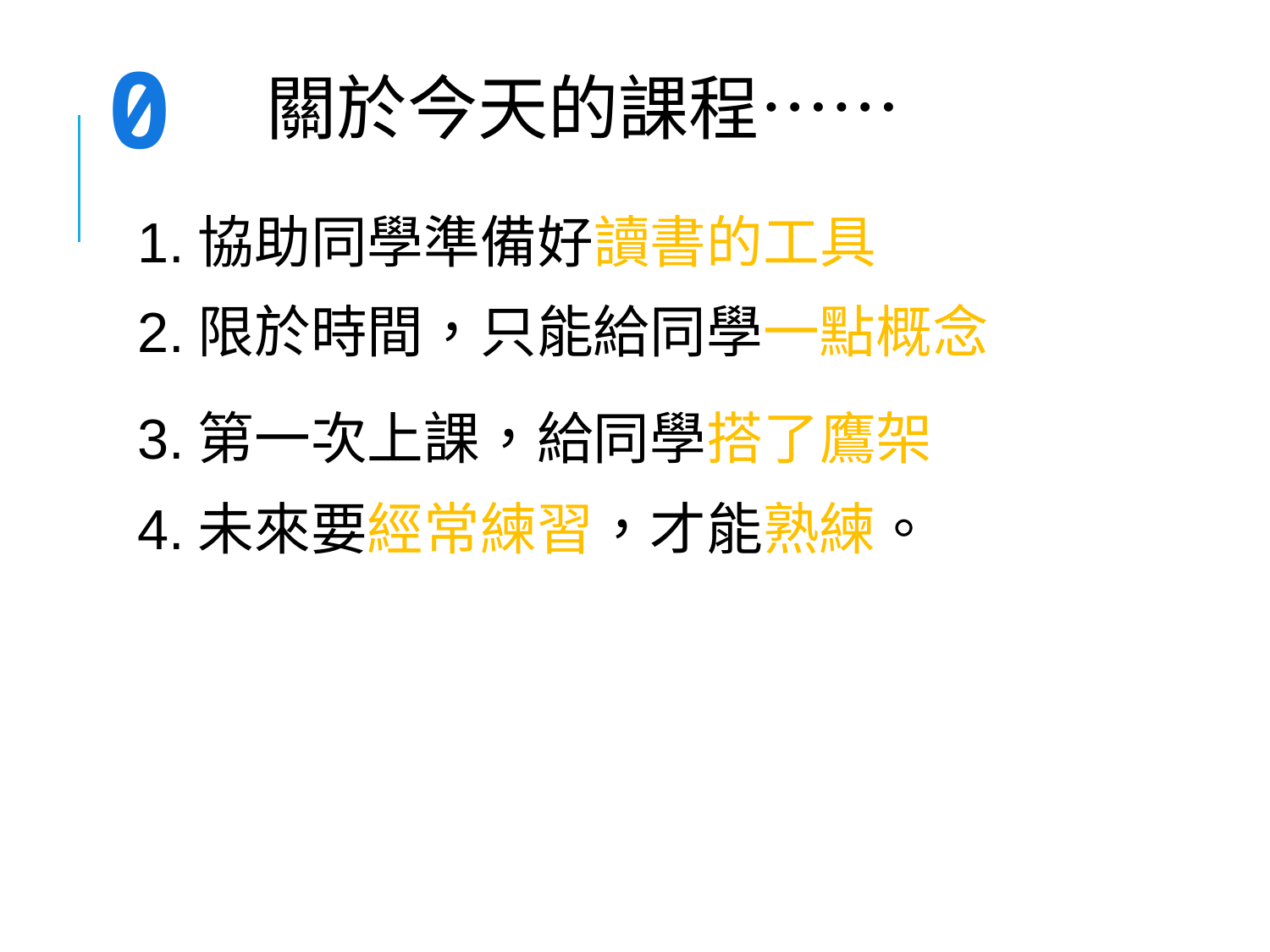

0
   關於今天的課程……
1.協助同學準備好讀書的工具
2.限於時間，只能給同學一點概念
3.第一次上課，給同學搭了鷹架
4.未來要經常練習，才能熟練。